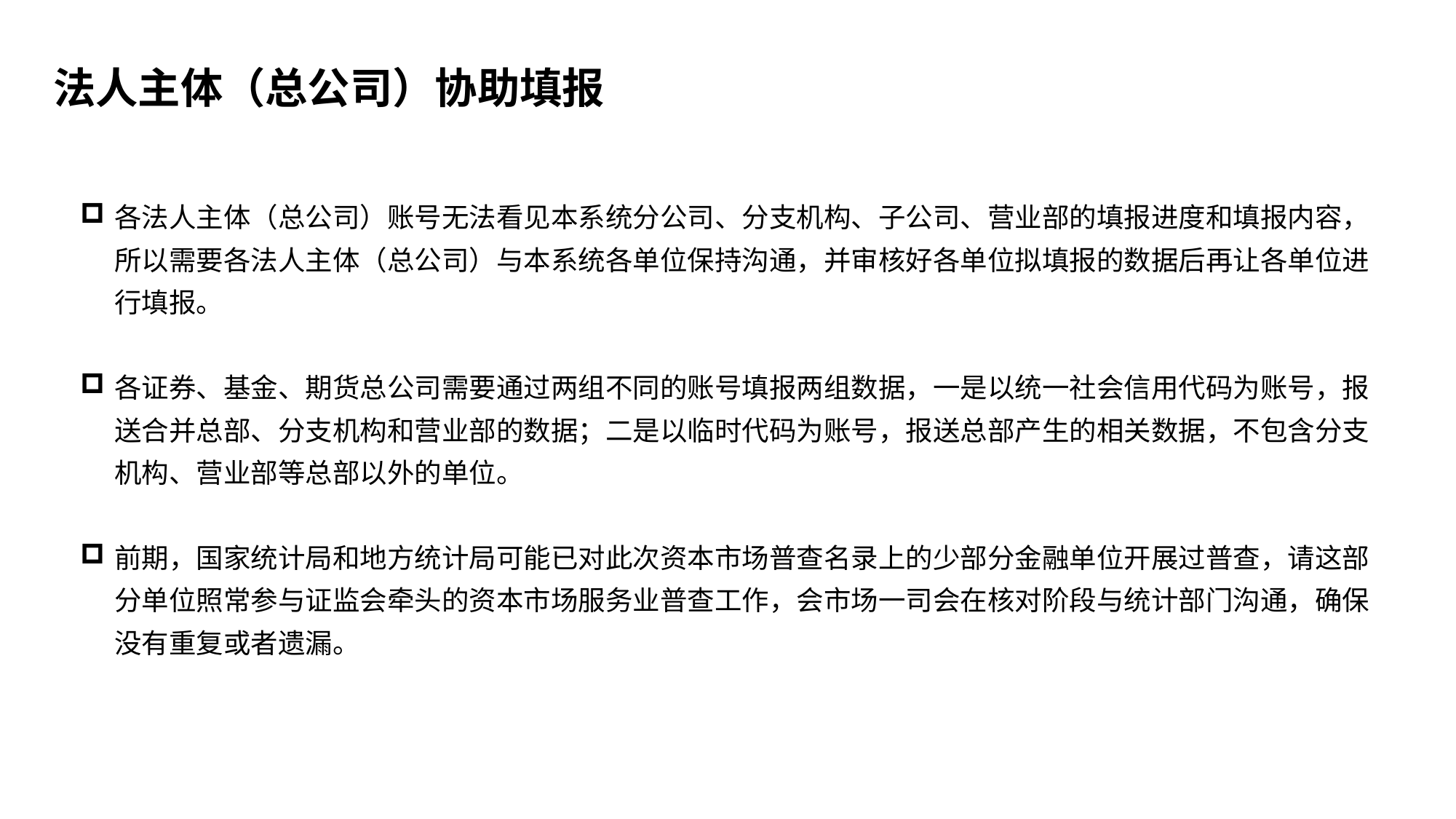

法人主体（总公司）协助填报
各法人主体（总公司）账号无法看见本系统分公司、分支机构、子公司、营业部的填报进度和填报内容，所以需要各法人主体（总公司）与本系统各单位保持沟通，并审核好各单位拟填报的数据后再让各单位进行填报。

各证券、基金、期货总公司需要通过两组不同的账号填报两组数据，一是以统一社会信用代码为账号，报送合并总部、分支机构和营业部的数据；二是以临时代码为账号，报送总部产生的相关数据，不包含分支机构、营业部等总部以外的单位。

前期，国家统计局和地方统计局可能已对此次资本市场普查名录上的少部分金融单位开展过普查，请这部分单位照常参与证监会牵头的资本市场服务业普查工作，会市场一司会在核对阶段与统计部门沟通，确保没有重复或者遗漏。